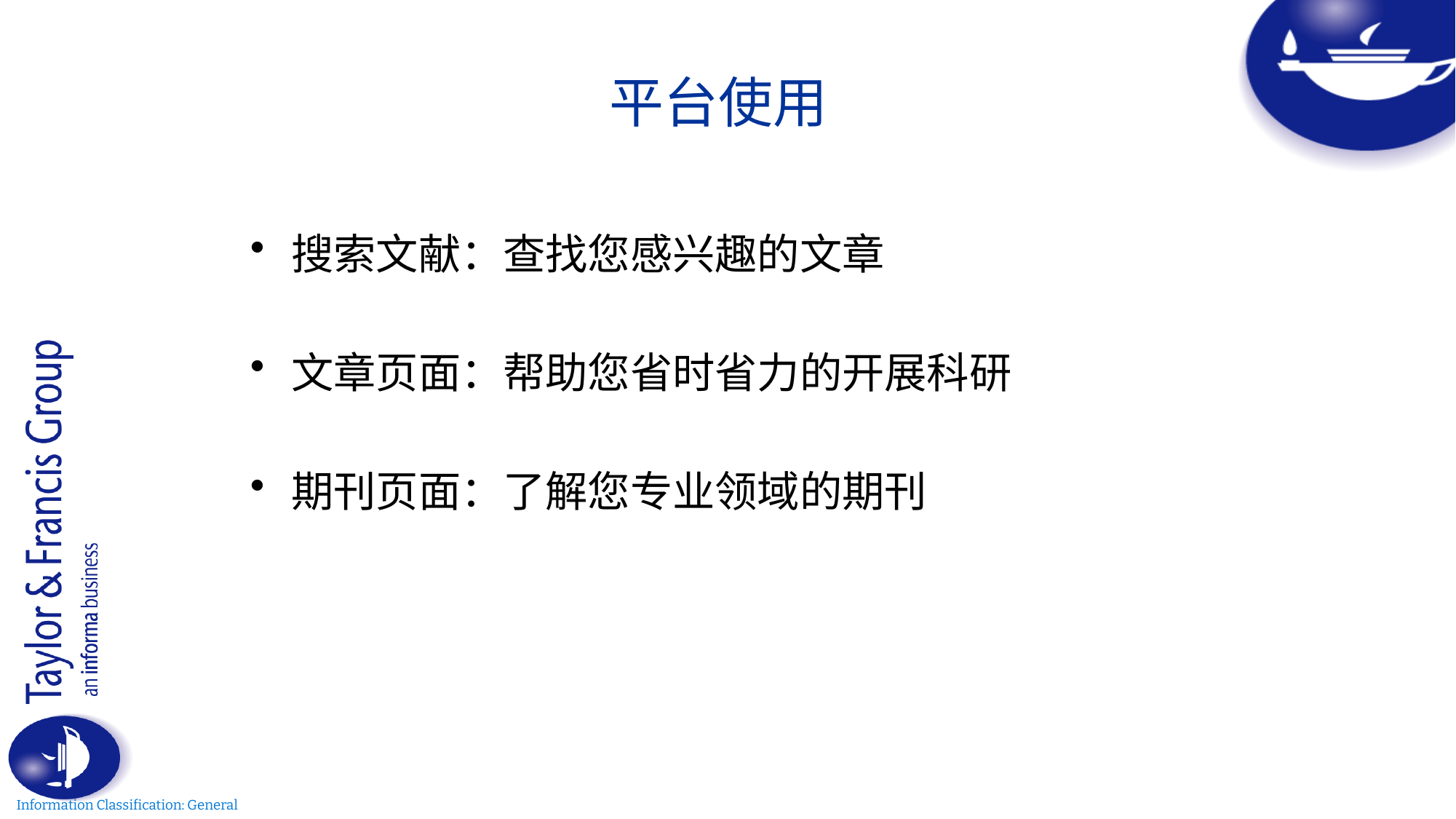

平台使用

搜索文献：查找您感兴趣的文章

文章页面：帮助您省时省力的开展科研

期刊页面：了解您专业领域的期刊